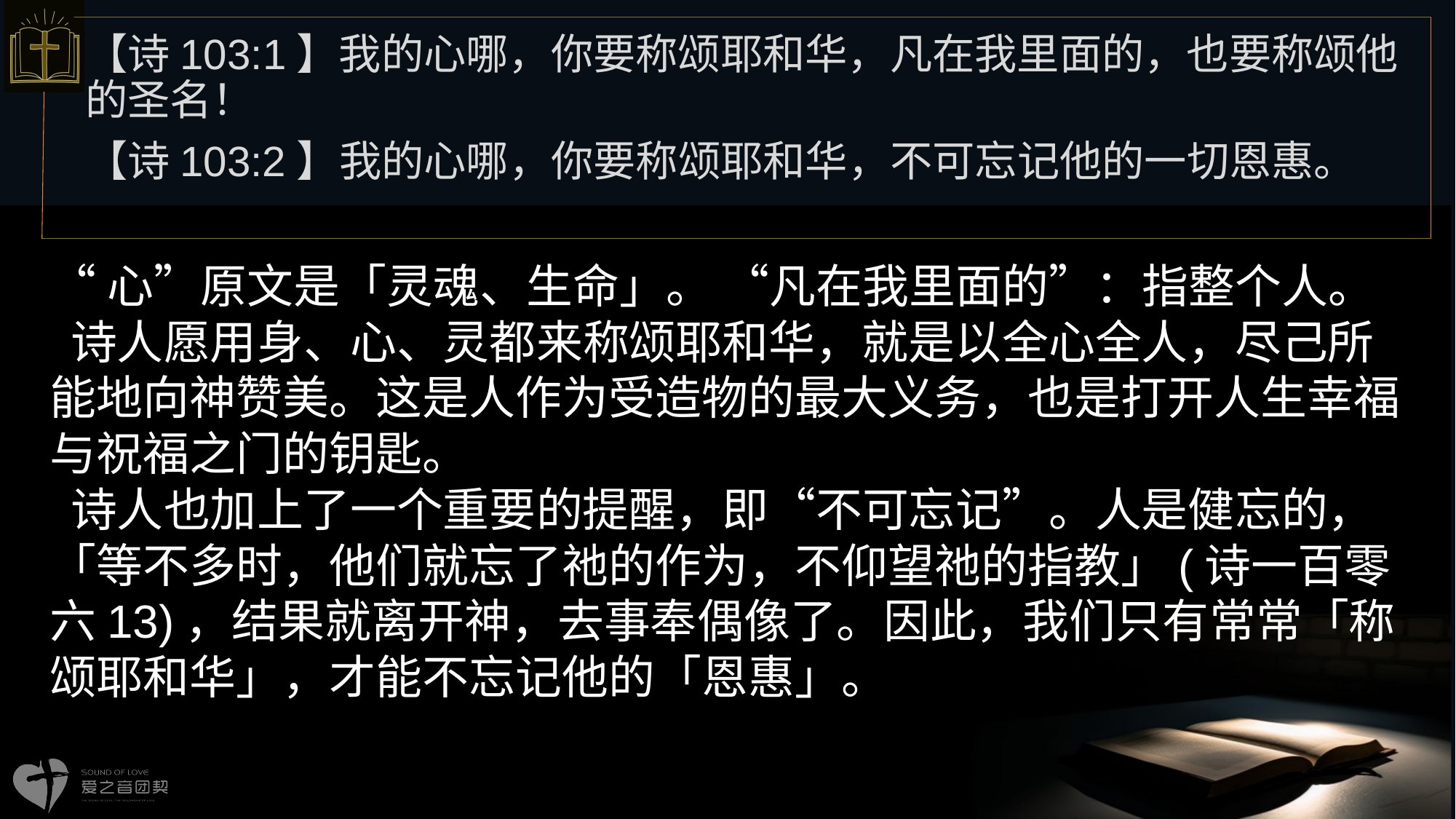

【诗103:1】我的心哪，你要称颂耶和华，凡在我里面的，也要称颂他的圣名！
【诗103:2】我的心哪，你要称颂耶和华，不可忘记他的一切恩惠。
# “心”原文是「灵魂、生命」。 “凡在我里面的”：指整个人。 诗人愿用身、心、灵都来称颂耶和华，就是以全心全人，尽己所能地向神赞美。这是人作为受造物的最大义务，也是打开人生幸福与祝福之门的钥匙。 诗人也加上了一个重要的提醒，即“不可忘记”。人是健忘的，「等不多时，他们就忘了祂的作为，不仰望祂的指教」(诗一百零六13)，结果就离开神，去事奉偶像了。因此，我们只有常常「称颂耶和华」，才能不忘记他的「恩惠」。